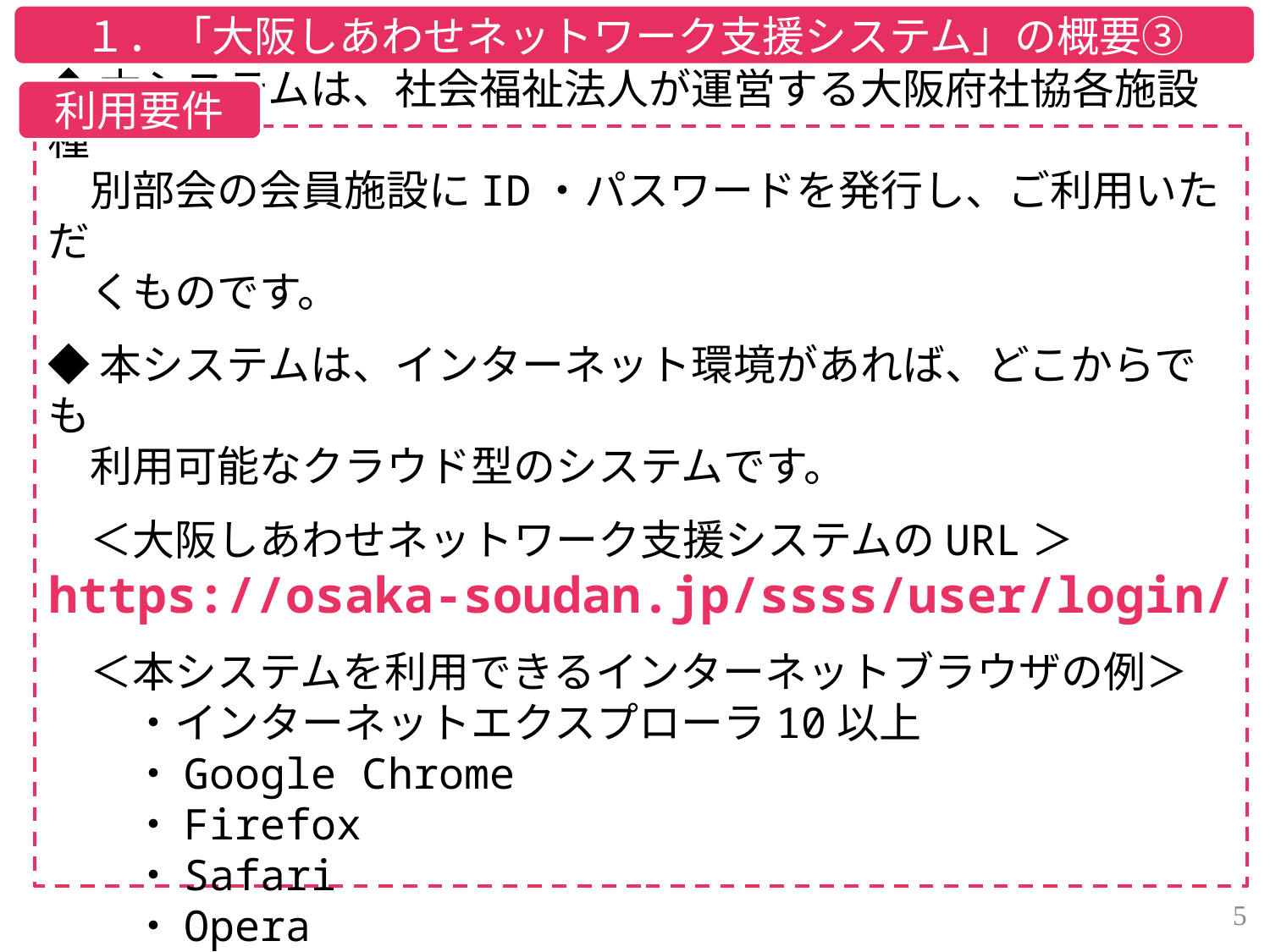

１．「大阪しあわせネットワーク支援システム」の概要③
利用要件
◆本システムは、社会福祉法人が運営する大阪府社協各施設種
　別部会の会員施設にID・パスワードを発行し、ご利用いただ
　くものです。

◆本システムは、インターネット環境があれば、どこからでも
　利用可能なクラウド型のシステムです。

　＜大阪しあわせネットワーク支援システムのURL＞
https://osaka-soudan.jp/ssss/user/login/

　＜本システムを利用できるインターネットブラウザの例＞
　　・インターネットエクスプローラ10以上
　　・Google Chrome
　　・Firefox
　　・Safari
　　・Opera
5